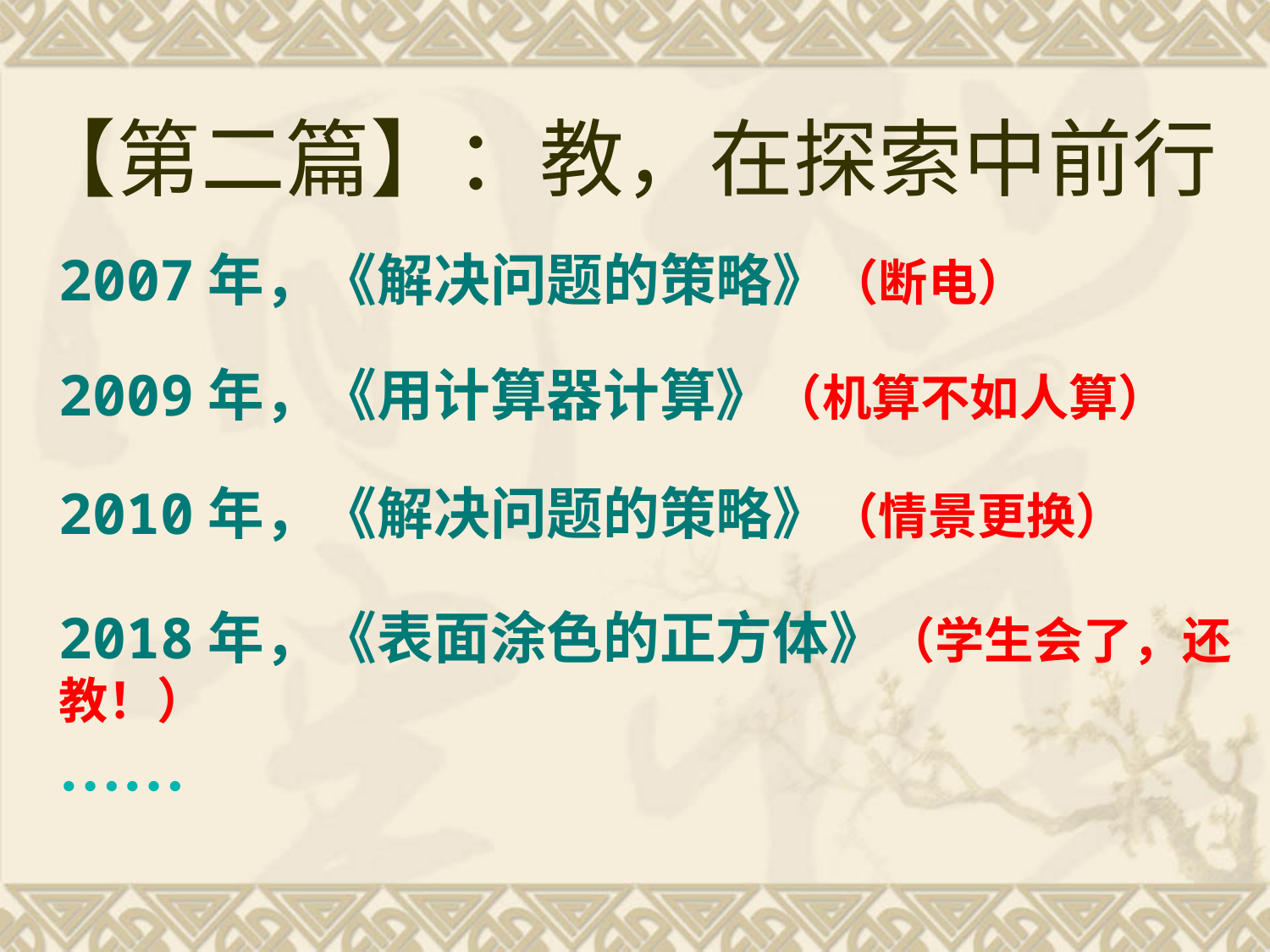

【第二篇】：教，在探索中前行
2007年，《解决问题的策略》（断电）
2009年，《用计算器计算》（机算不如人算）
2010年，《解决问题的策略》（情景更换）
2018年，《表面涂色的正方体》（学生会了，还教！）
……